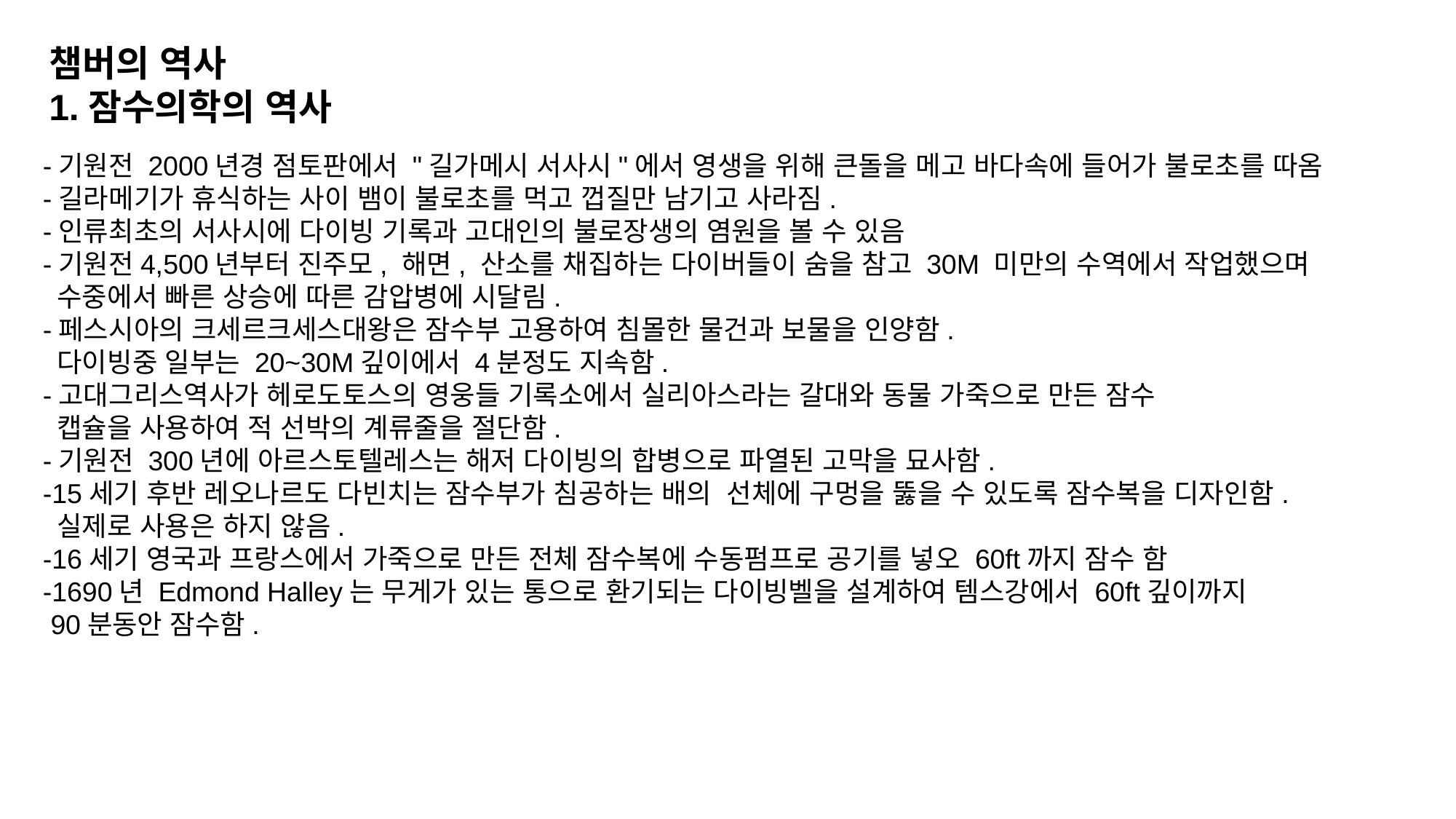

챔버의 역사
1.잠수의학의 역사
-기원전 2000년경 점토판에서 "길가메시 서사시"에서 영생을 위해 큰돌을 메고 바다속에 들어가 불로초를 따옴
-길라메기가 휴식하는 사이 뱀이 불로초를 먹고 껍질만 남기고 사라짐.
-인류최초의 서사시에 다이빙 기록과 고대인의 불로장생의 염원을 볼 수 있음
-기원전4,500년부터 진주모, 해면, 산소를 채집하는 다이버들이 숨을 참고 30M 미만의 수역에서 작업했으며
 수중에서 빠른 상승에 따른 감압병에 시달림.
-페스시아의 크세르크세스대왕은 잠수부 고용하여 침몰한 물건과 보물을 인양함.
 다이빙중 일부는 20~30M깊이에서 4분정도 지속함.
-고대그리스역사가 헤로도토스의 영웅들 기록소에서 실리아스라는 갈대와 동물 가죽으로 만든 잠수
 캡슐을 사용하여 적 선박의 계류줄을 절단함.
-기원전 300년에 아르스토텔레스는 해저 다이빙의 합병으로 파열된 고막을 묘사함.
-15세기 후반 레오나르도 다빈치는 잠수부가 침공하는 배의  선체에 구멍을 뚫을 수 있도록 잠수복을 디자인함.
 실제로 사용은 하지 않음.
-16세기 영국과 프랑스에서 가죽으로 만든 전체 잠수복에 수동펌프로 공기를 넣오 60ft까지 잠수 함
-1690년 Edmond Halley는 무게가 있는 통으로 환기되는 다이빙벨을 설계하여 템스강에서 60ft깊이까지
 90분동안 잠수함.